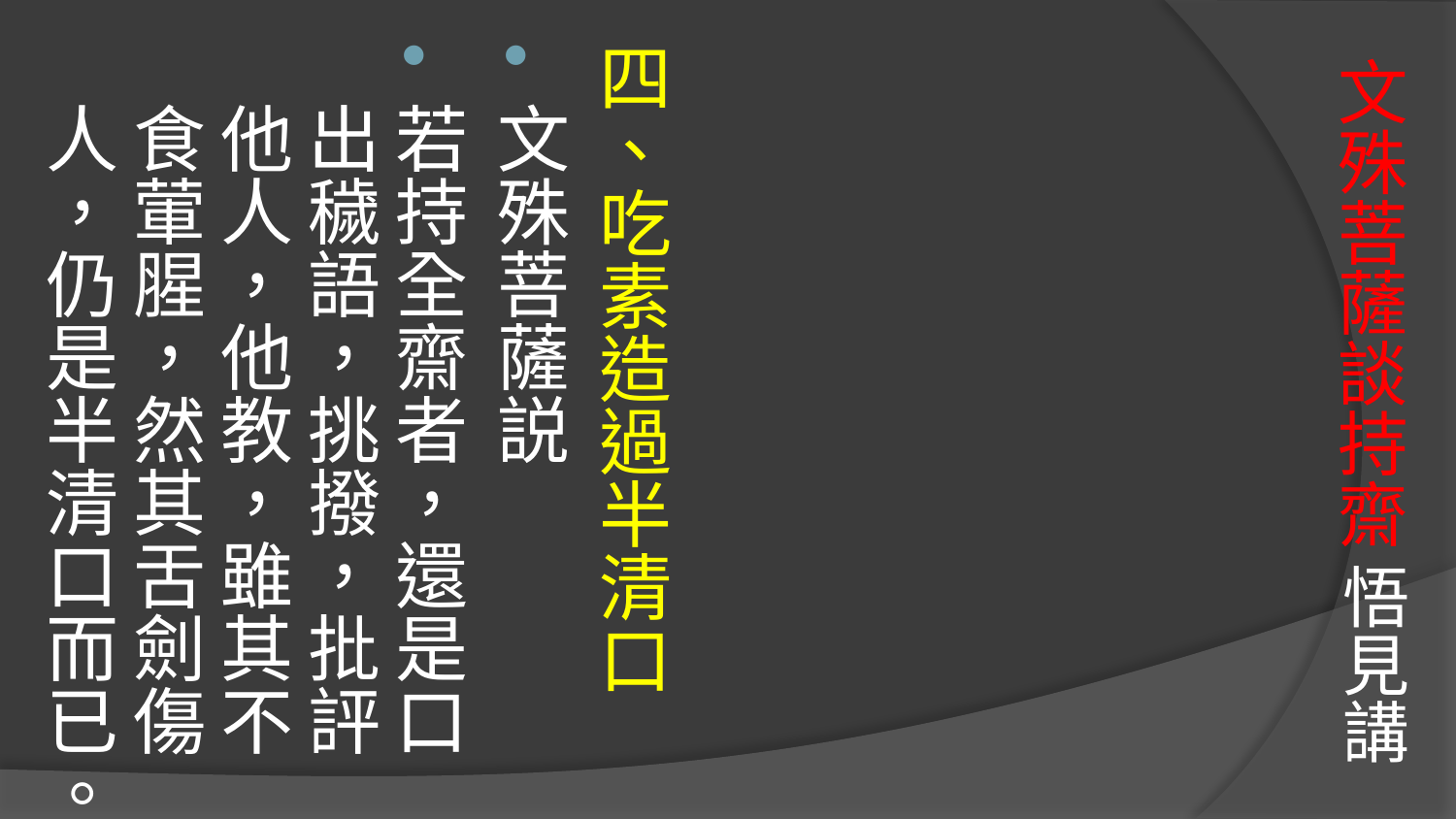

四、吃素造過半清口
文殊菩薩説
若持全齋者，還是口出穢語，挑撥，批評他人，他教，雖其不食葷腥，然其舌劍傷人，仍是半清口而已。
# 文殊菩薩談持齋 悟見講